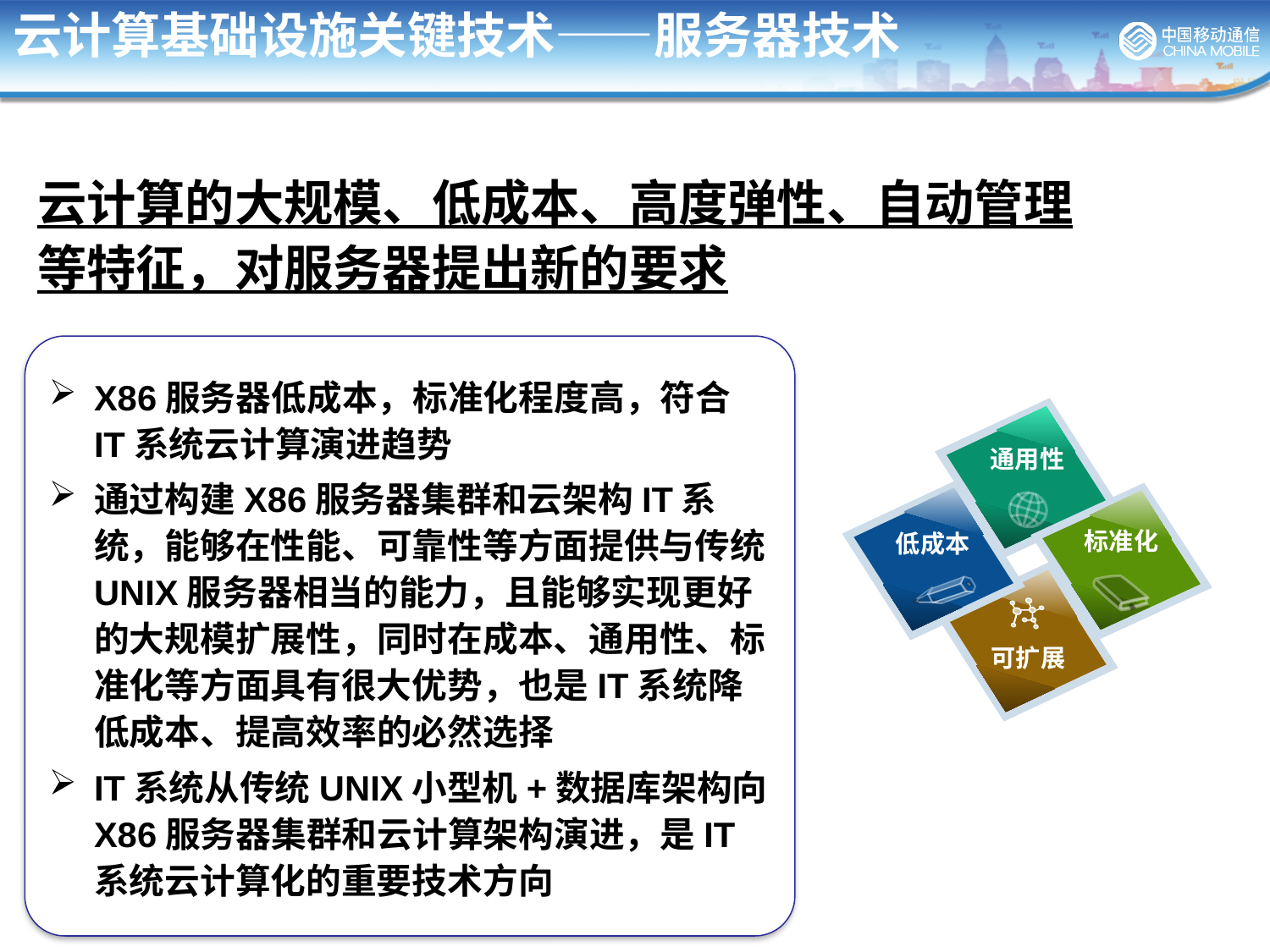

# 云计算基础设施关键技术——服务器技术
云计算的大规模、低成本、高度弹性、自动管理等特征，对服务器提出新的要求
X86服务器低成本，标准化程度高，符合IT系统云计算演进趋势
通过构建X86服务器集群和云架构IT系统，能够在性能、可靠性等方面提供与传统UNIX服务器相当的能力，且能够实现更好的大规模扩展性，同时在成本、通用性、标准化等方面具有很大优势，也是IT系统降低成本、提高效率的必然选择
IT系统从传统UNIX小型机+数据库架构向X86服务器集群和云计算架构演进，是IT系统云计算化的重要技术方向

通用性

标准化
低成本

可扩展